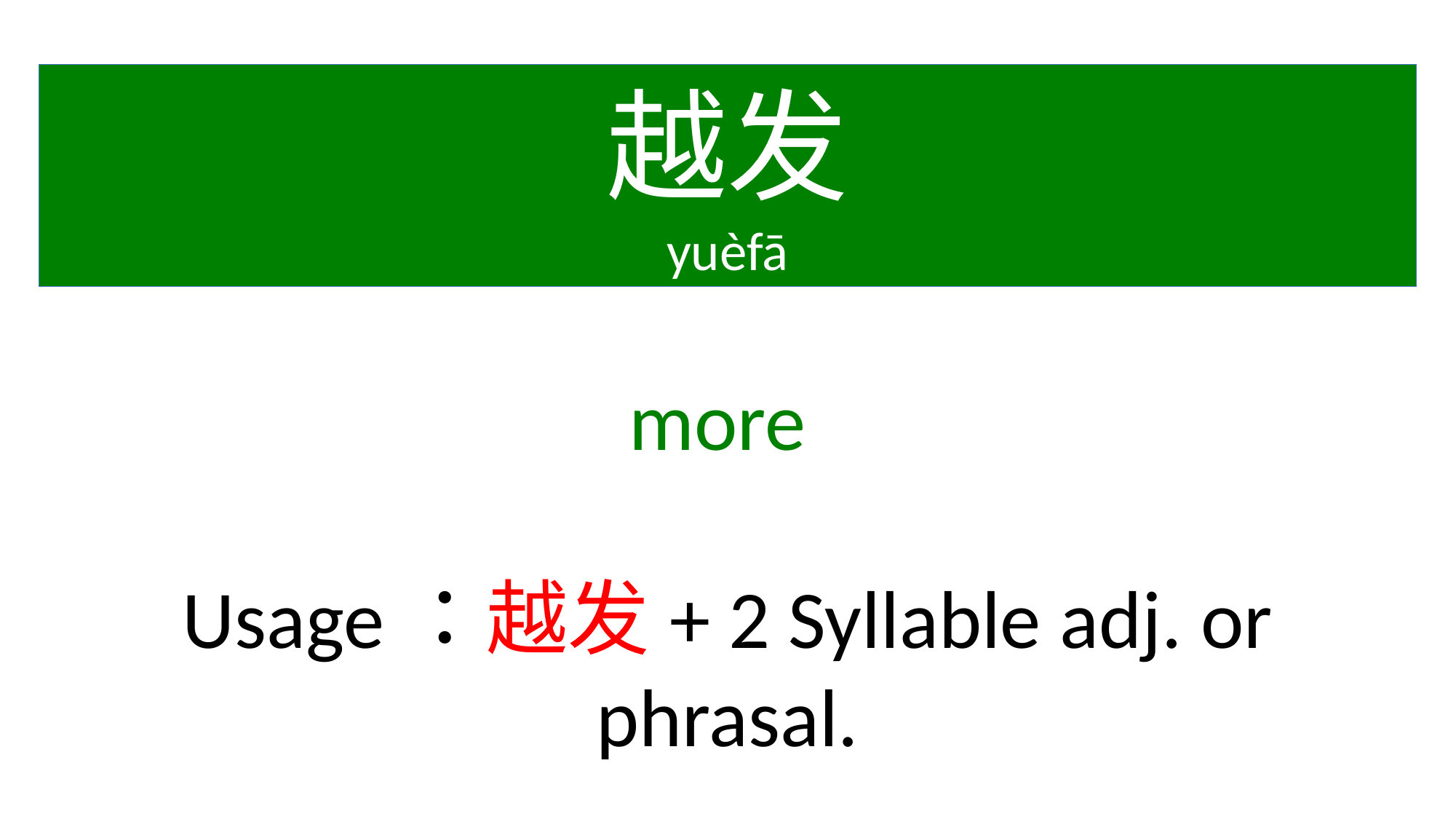

越发
yuèfā
more
Usage：越发+ 2 Syllable adj. or phrasal.